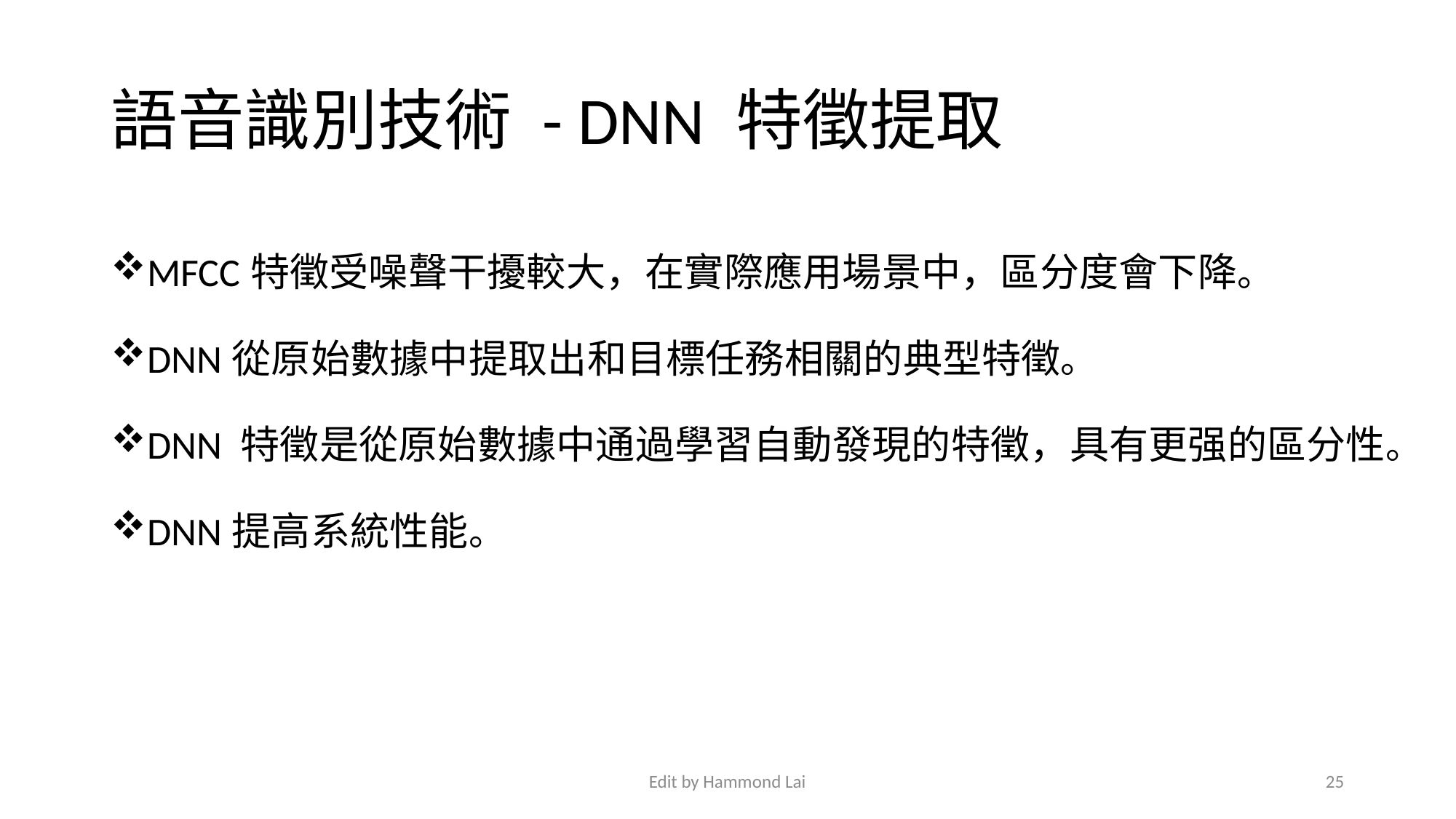

# 語音識別技術 - DNN 特徵提取
MFCC特徵受噪聲干擾較大，在實際應用場景中，區分度會下降。
DNN從原始數據中提取出和目標任務相關的典型特徵。
DNN 特徵是從原始數據中通過學習自動發現的特徵，具有更强的區分性。
DNN提高系統性能。
Edit by Hammond Lai
25